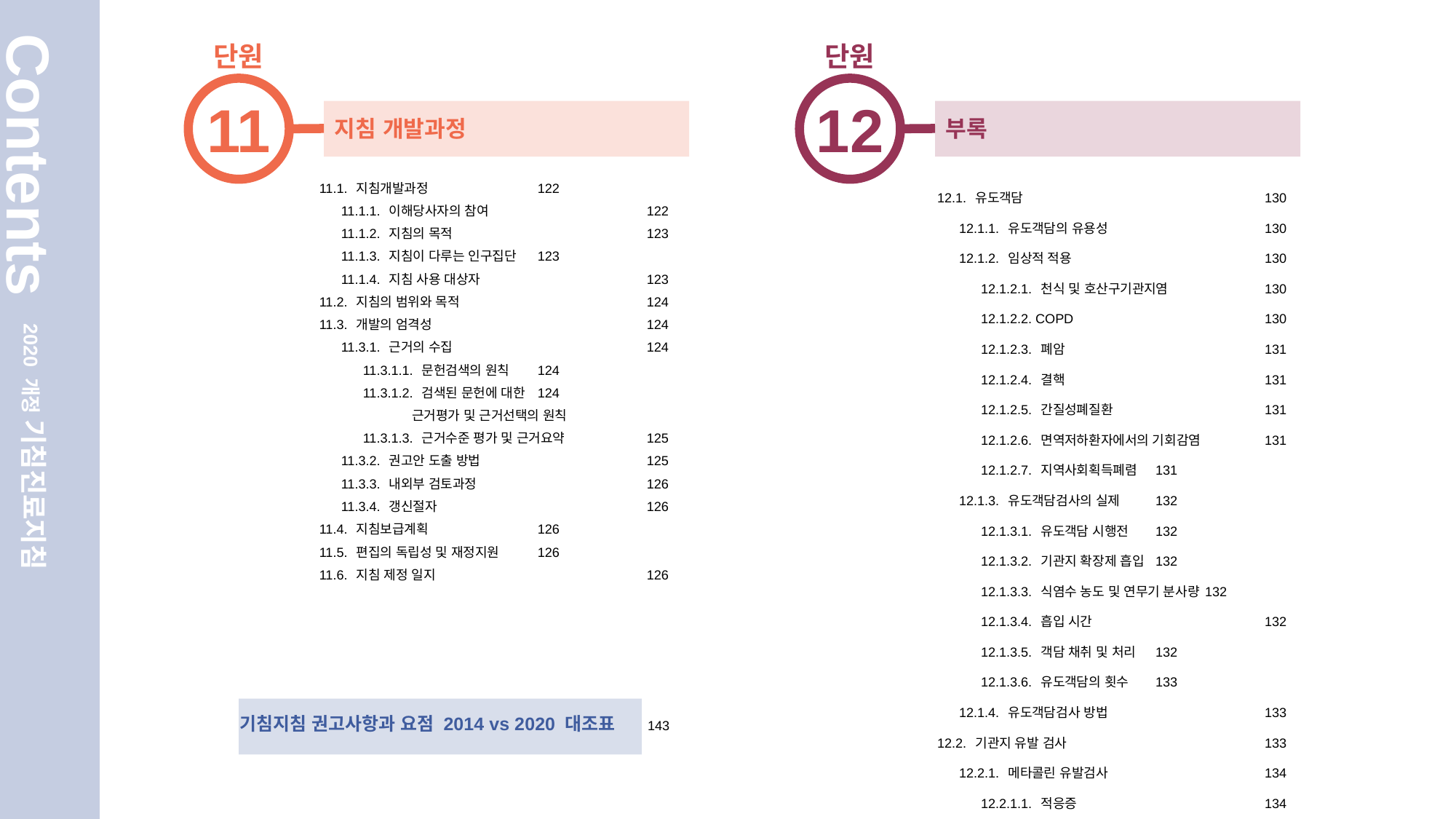

단원

12

부록
단원

11

지침 개발과정
11.1. 지침개발과정		122
      11.1.1. 이해당사자의 참여		122
      11.1.2. 지침의 목적		123
      11.1.3. 지침이 다루는 인구집단	123
      11.1.4. 지침 사용 대상자		123
11.2. 지침의 범위와 목적		124
11.3. 개발의 엄격성		124
      11.3.1. 근거의 수집		124
            11.3.1.1. 문헌검색의 원칙	124
            11.3.1.2. 검색된 문헌에 대한 	124
                        근거평가 및 근거선택의 원칙
            11.3.1.3. 근거수준 평가 및 근거요약	125
      11.3.2. 권고안 도출 방법		125
      11.3.3. 내외부 검토과정		126
      11.3.4. 갱신절자		126
11.4. 지침보급계획		126
11.5. 편집의 독립성 및 재정지원	126
11.6. 지침 제정 일지		126
12.1. 유도객담			130
      12.1.1. 유도객담의 유용성		130
      12.1.2. 임상적 적용		130
            12.1.2.1. 천식 및 호산구기관지염	130
            12.1.2.2. COPD		130
            12.1.2.3. 폐암		131
            12.1.2.4. 결핵		131
            12.1.2.5. 간질성폐질환		131
            12.1.2.6. 면역저하환자에서의 기회감염	131
            12.1.2.7. 지역사회획득폐렴	131
      12.1.3. 유도객담검사의 실제	132
            12.1.3.1. 유도객담 시행전	132
            12.1.3.2. 기관지 확장제 흡입	132
            12.1.3.3. 식염수 농도 및 연무기 분사량132
            12.1.3.4. 흡입 시간		132
            12.1.3.5. 객담 채취 및 처리	132
            12.1.3.6. 유도객담의 횟수	133
      12.1.4. 유도객담검사 방법		133
12.2. 기관지 유발 검사		133
      12.2.1. 메타콜린 유발검사		134
            12.2.1.1. 적응증		134
            12.2.1.2. 금기증		134
            12.2.1.3. 준비 사항		134
            12.2.1.4. 검사 방법		134
            12.2.1.5. 결과 해석		135
      12.2.2. 만니톨 유발검사		135
12.3. 기침설문			136

기침지침 권고사항과 요점 2014 vs 2020 대조표
143